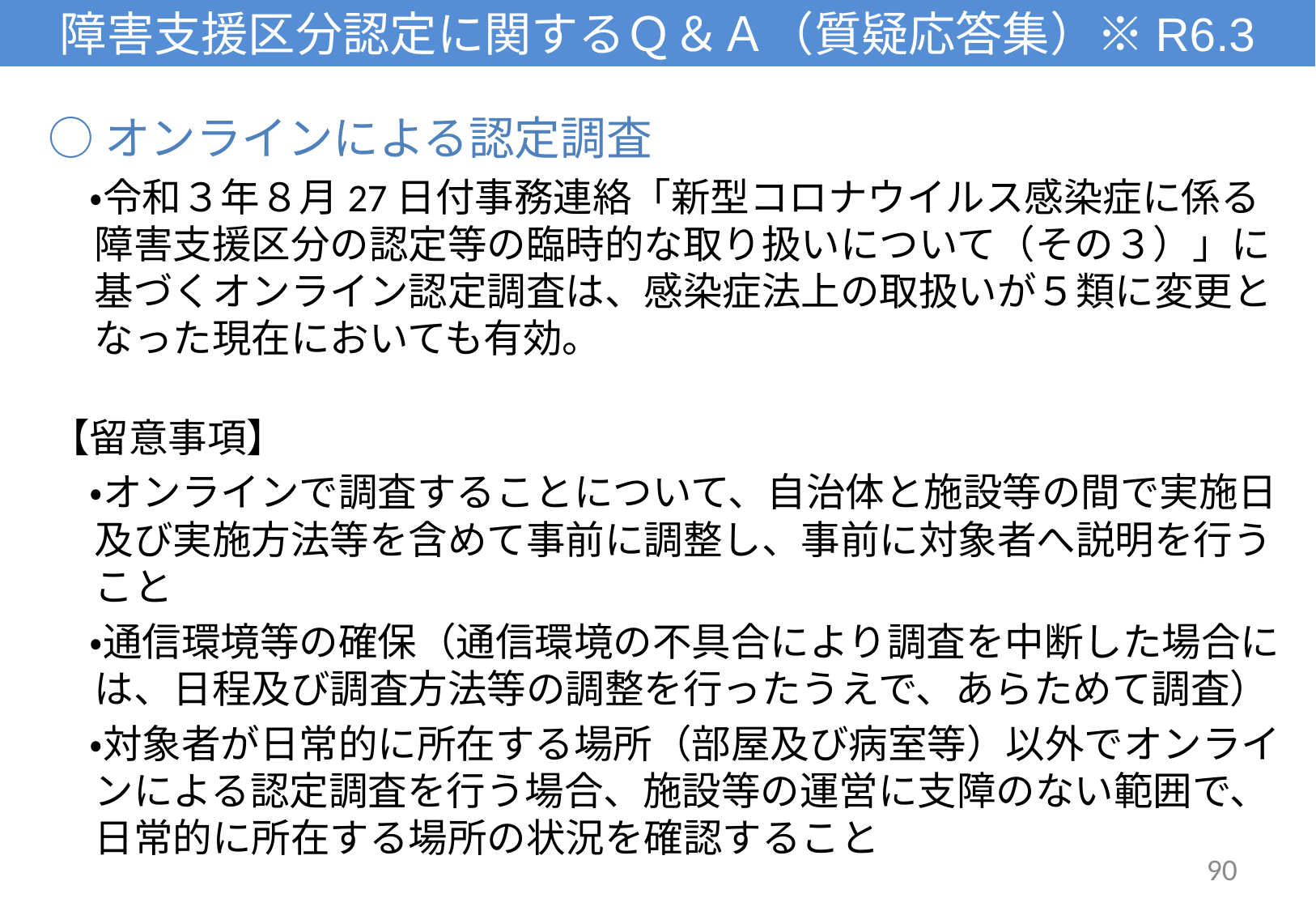

# 障害支援区分認定に関するＱ＆Ａ（質疑応答集）※R6.3
○オンラインによる認定調査
　・令和３年８月27日付事務連絡「新型コロナウイルス感染症に係る障害支援区分の認定等の臨時的な取り扱いについて（その３）」に基づくオンライン認定調査は、感染症法上の取扱いが５類に変更となった現在においても有効。

【留意事項】
　・オンラインで調査することについて、自治体と施設等の間で実施日及び実施方法等を含めて事前に調整し、事前に対象者へ説明を行うこと
　・通信環境等の確保（通信環境の不具合により調査を中断した場合には、日程及び調査方法等の調整を行ったうえで、あらためて調査）
　・対象者が日常的に所在する場所（部屋及び病室等）以外でオンラインによる認定調査を行う場合、施設等の運営に支障のない範囲で、日常的に所在する場所の状況を確認すること

90